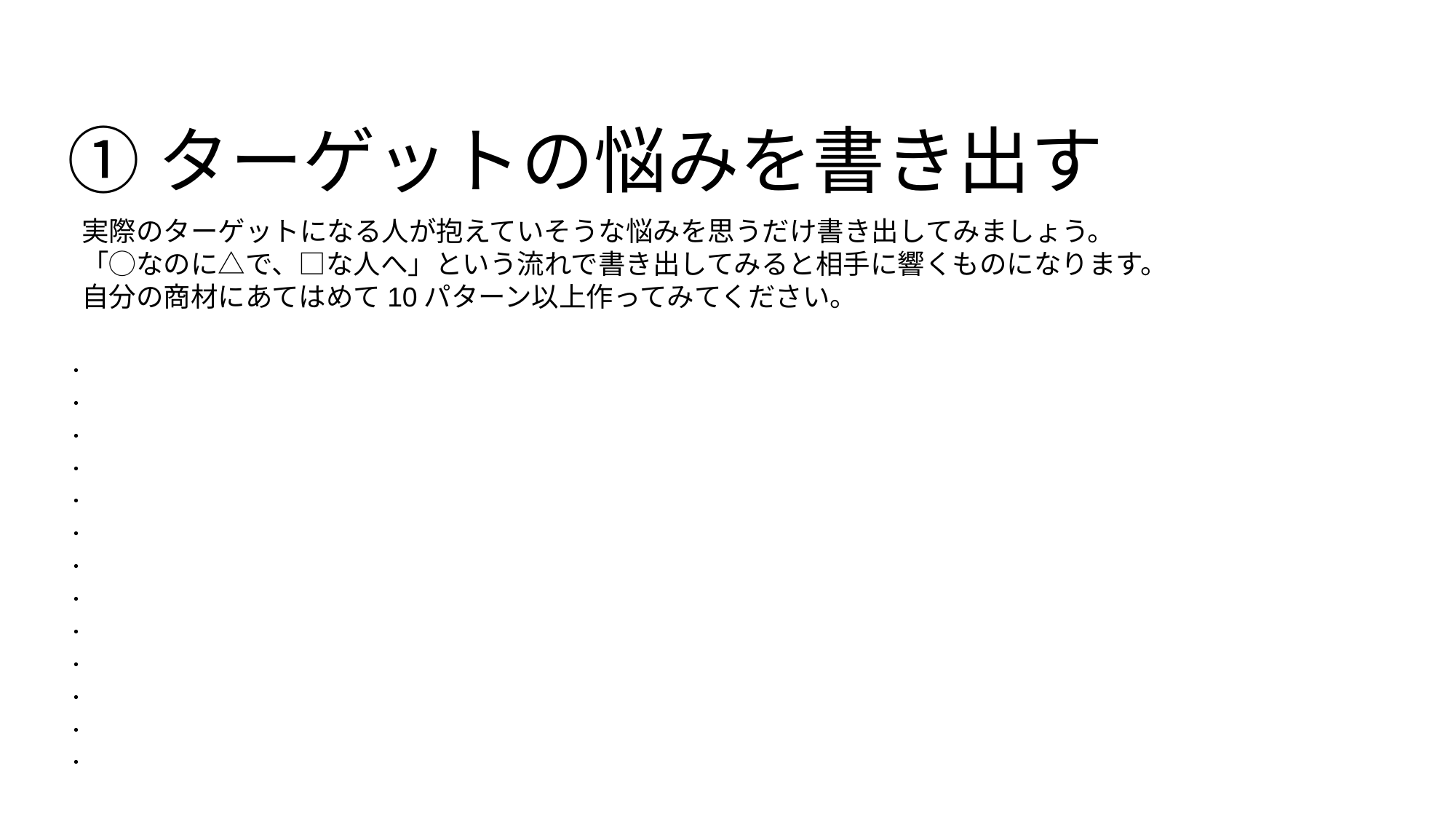

①ターゲットの悩みを書き出す
実際のターゲットになる人が抱えていそうな悩みを思うだけ書き出してみましょう。
「◯なのに△で、□な人へ」という流れで書き出してみると相手に響くものになります。
自分の商材にあてはめて10パターン以上作ってみてください。
・
・
・
・
・
・
・
・
・
・
・
・
・